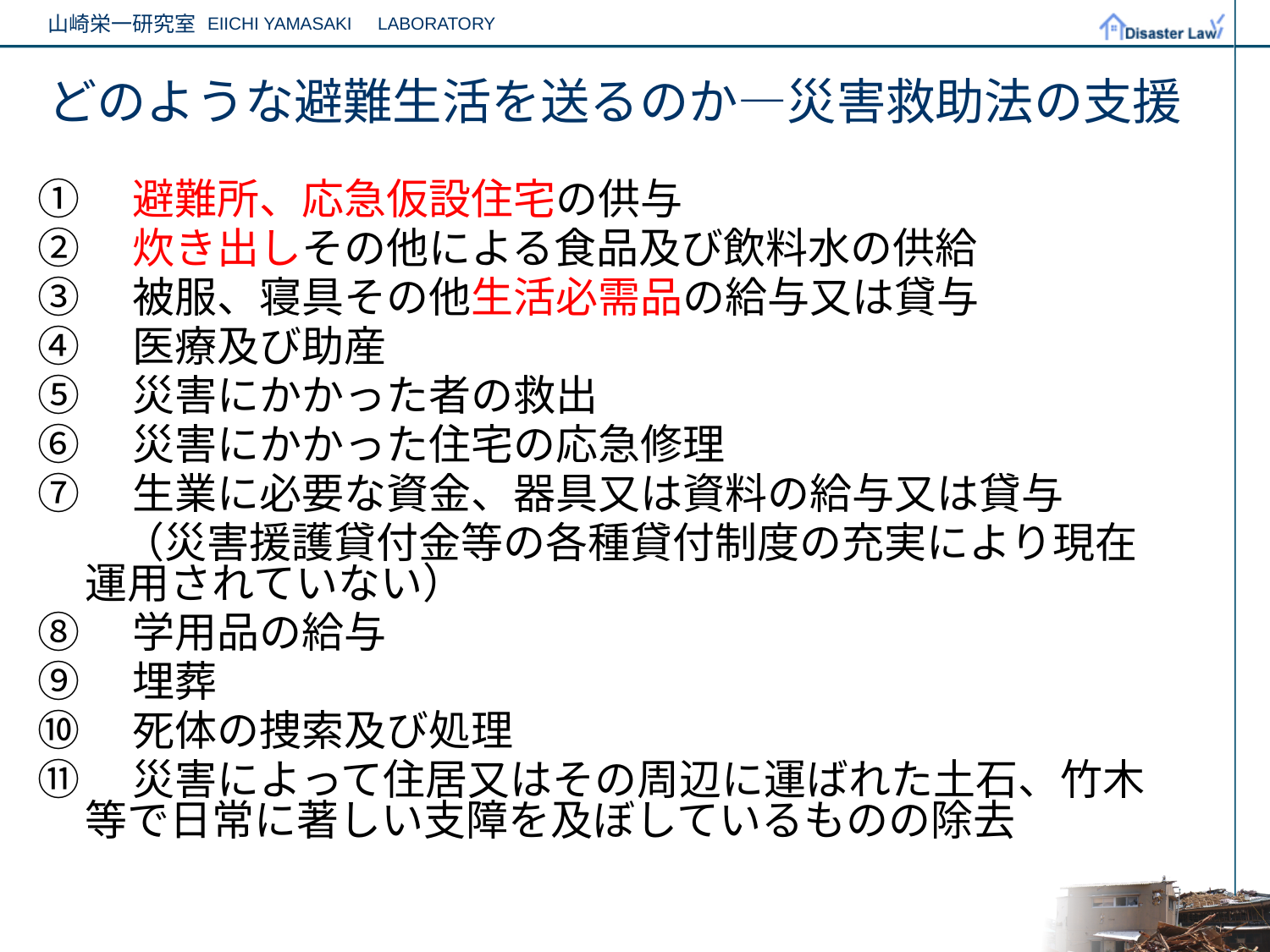

# どのような避難生活を送るのか―災害救助法の支援
①　避難所、応急仮設住宅の供与
②　炊き出しその他による食品及び飲料水の供給
③　被服、寝具その他生活必需品の給与又は貸与
④　医療及び助産
⑤　災害にかかった者の救出
⑥　災害にかかった住宅の応急修理
⑦　生業に必要な資金、器具又は資料の給与又は貸与
　　（災害援護貸付金等の各種貸付制度の充実により現在運用されていない）
⑧　学用品の給与
⑨　埋葬
⑩　死体の捜索及び処理
⑪　災害によって住居又はその周辺に運ばれた土石、竹木等で日常に著しい支障を及ぼしているものの除去